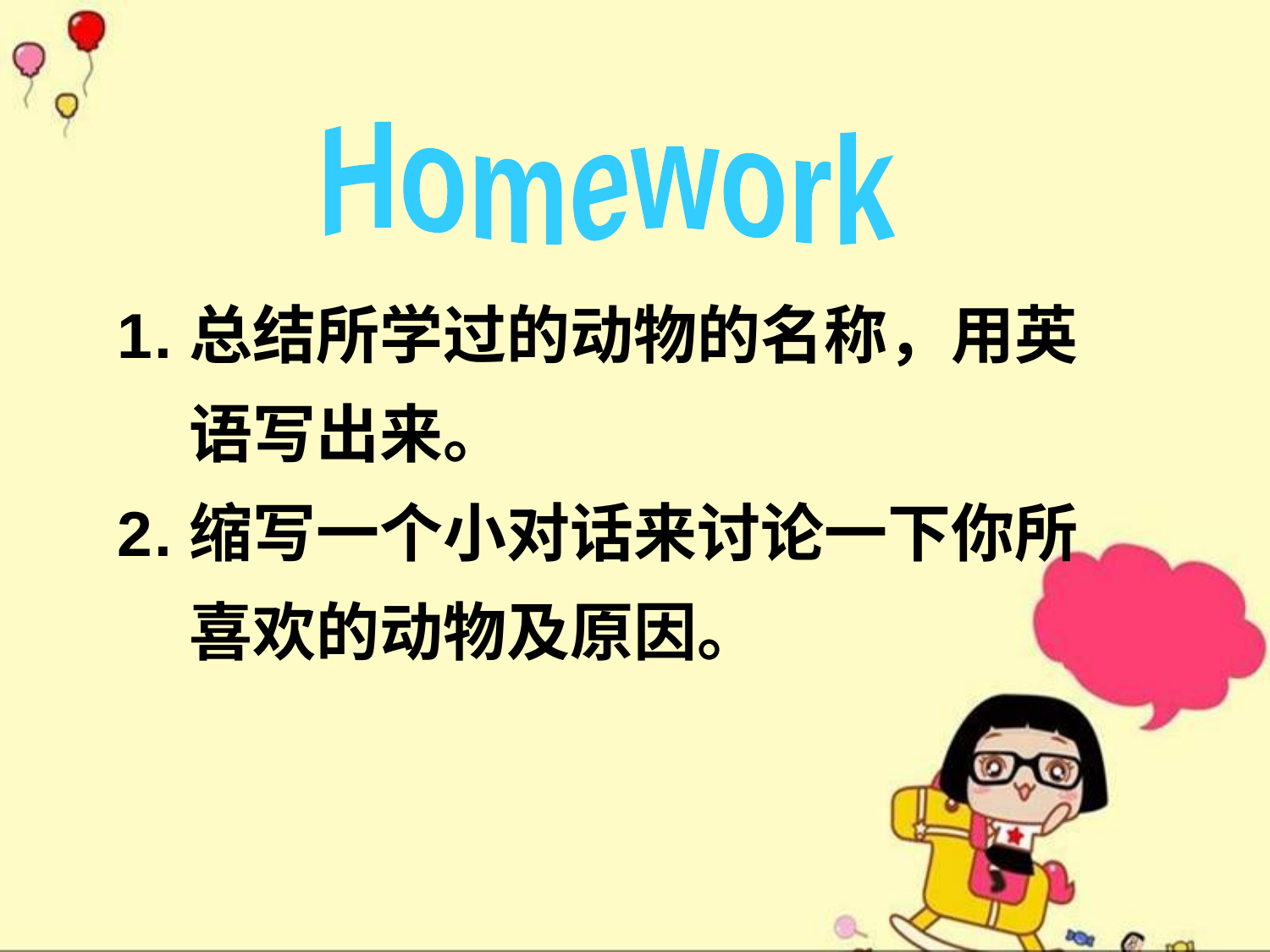

Homework
总结所学过的动物的名称，用英语写出来。
缩写一个小对话来讨论一下你所喜欢的动物及原因。